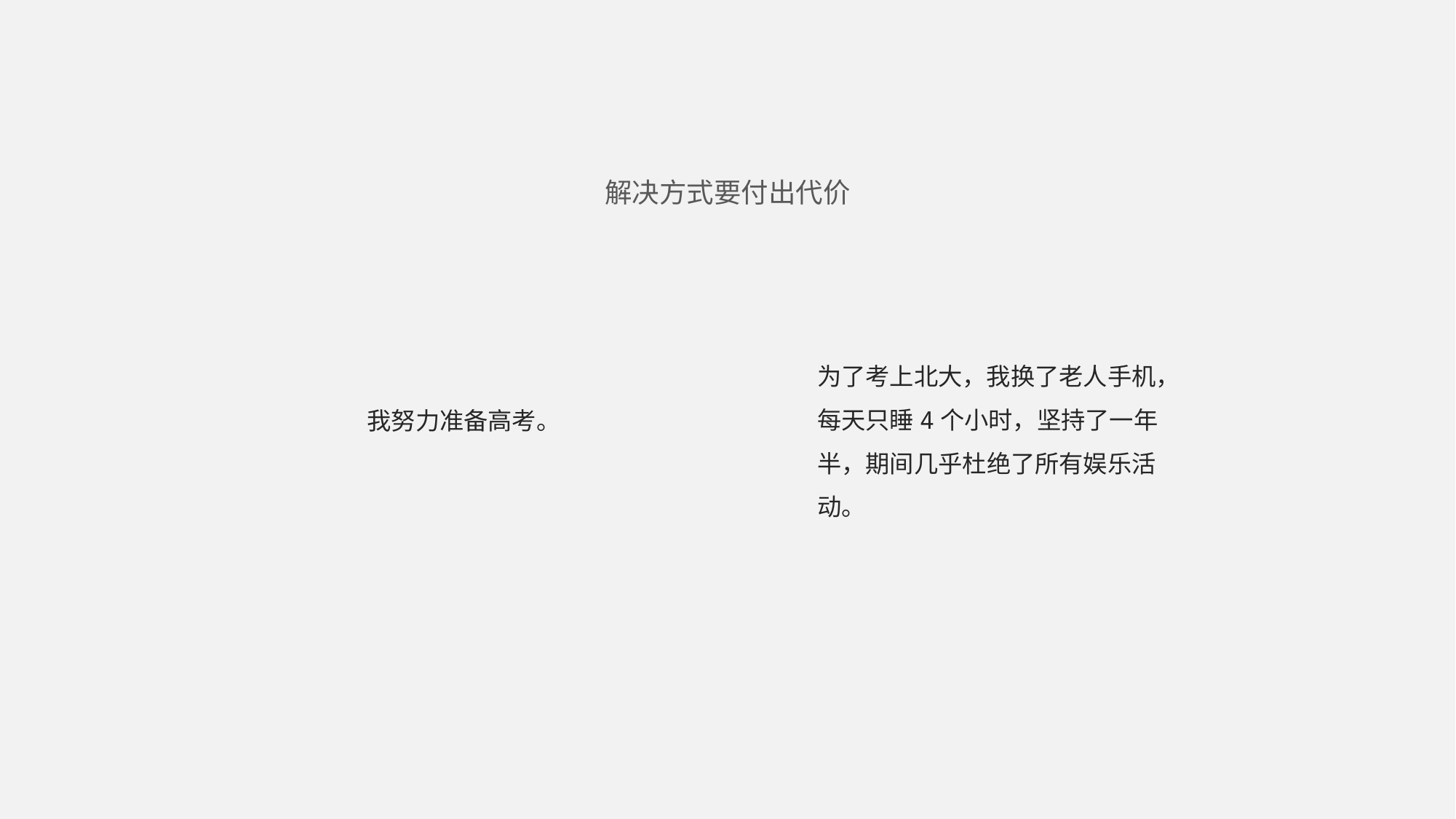

解决方式要付出代价
为了考上北大，我换了老人手机，每天只睡4个小时，坚持了一年半，期间几乎杜绝了所有娱乐活动。
我努力准备高考。